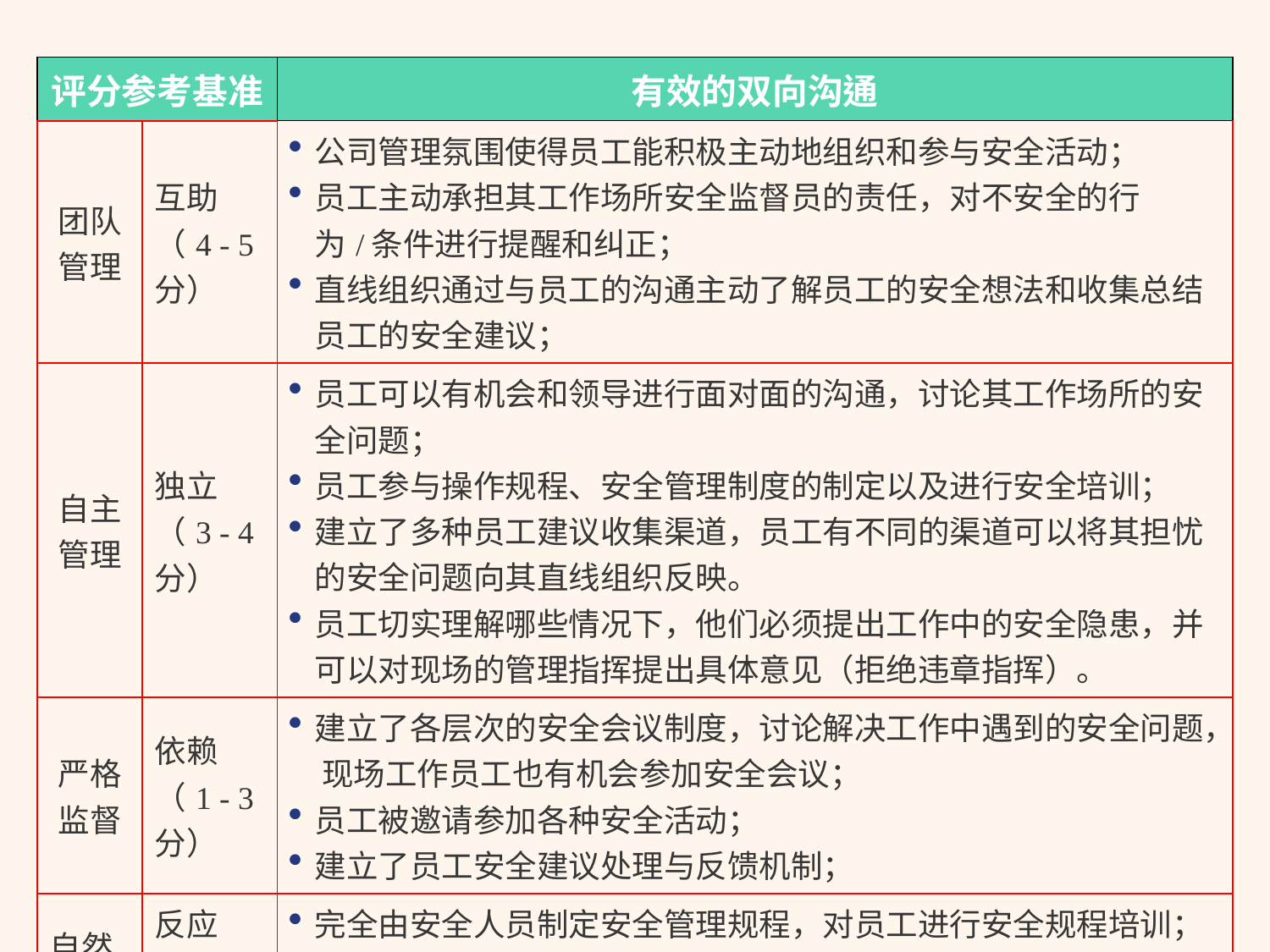

| 评分参考基准 |  | 有效的双向沟通 |
| --- | --- | --- |
| 团队管理 | 互助（4 - 5分） | 公司管理氛围使得员工能积极主动地组织和参与安全活动； 员工主动承担其工作场所安全监督员的责任，对不安全的行为/条件进行提醒和纠正； 直线组织通过与员工的沟通主动了解员工的安全想法和收集总结员工的安全建议； |
| 自主管理 | 独立（3 - 4分） | 员工可以有机会和领导进行面对面的沟通，讨论其工作场所的安全问题； 员工参与操作规程、安全管理制度的制定以及进行安全培训； 建立了多种员工建议收集渠道，员工有不同的渠道可以将其担忧的安全问题向其直线组织反映。 员工切实理解哪些情况下，他们必须提出工作中的安全隐患，并可以对现场的管理指挥提出具体意见（拒绝违章指挥）。 |
| 严格监督 | 依赖（1 - 3分） | 建立了各层次的安全会议制度，讨论解决工作中遇到的安全问题， 现场工作员工也有机会参加安全会议； 员工被邀请参加各种安全活动； 建立了员工安全建议处理与反馈机制； |
| 自然本能 | 反应（0 - 1分） | 完全由安全人员制定安全管理规程，对员工进行安全规程培训；制定违规的处分、处罚规定。 员工很少有机会参与操作规程、安全规则的制定和参加安全会议 |